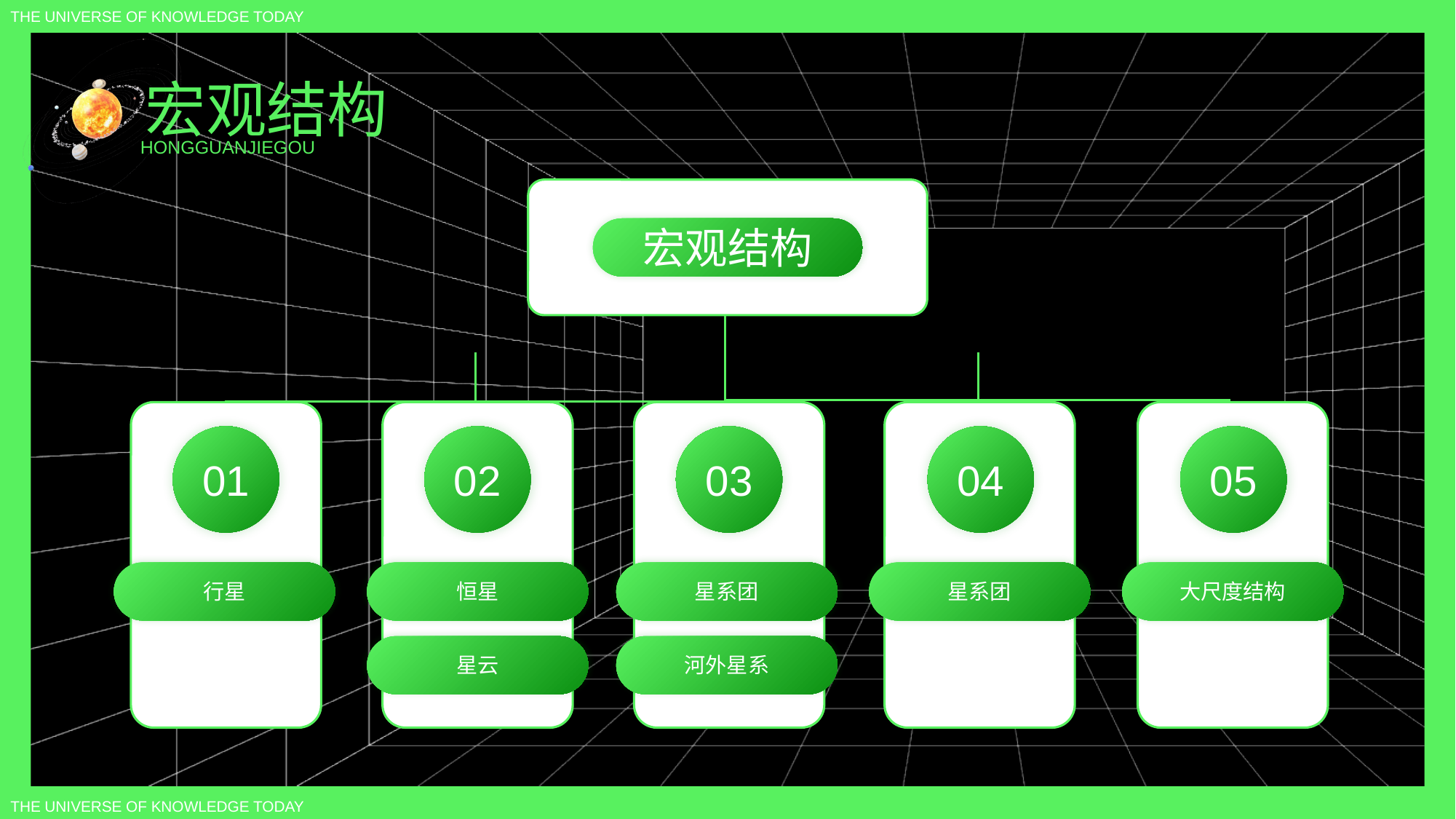

THE UNIVERSE OF KNOWLEDGE TODAY
宏观结构
HONGGUANJIEGOU

宏观结构

01
02
03
04
05

行星
恒星
星系团
星系团
大尺度结构

星云
河外星系
THE UNIVERSE OF KNOWLEDGE TODAY